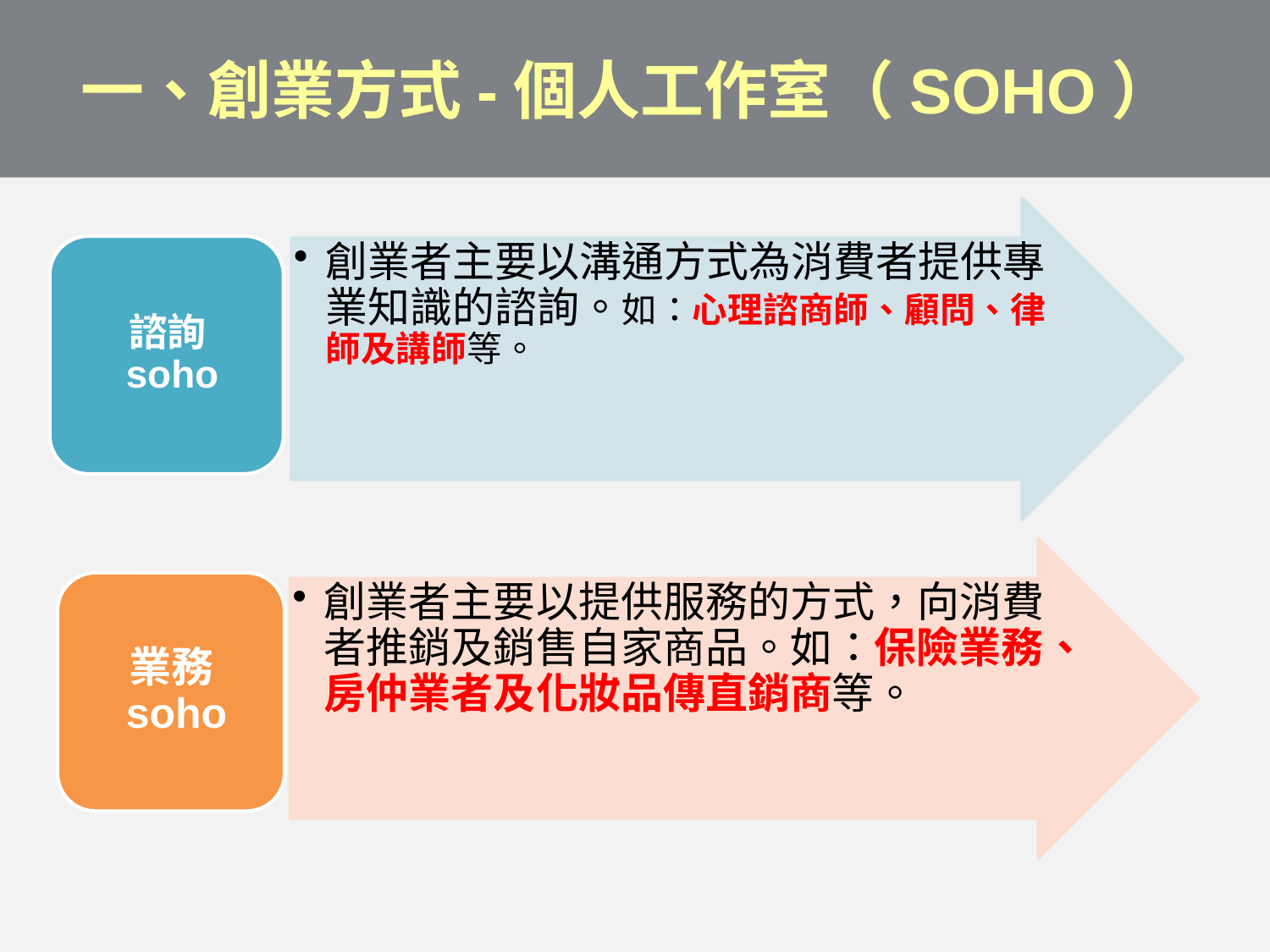

一、創業方式-個人工作室（SOHO）
創業者主要以溝通方式為消費者提供專業知識的諮詢。如：心理諮商師、顧問、律師及講師等。
諮詢soho
創業者主要以提供服務的方式，向消費者推銷及銷售自家商品。如：保險業務、房仲業者及化妝品傳直銷商等。
業務soho